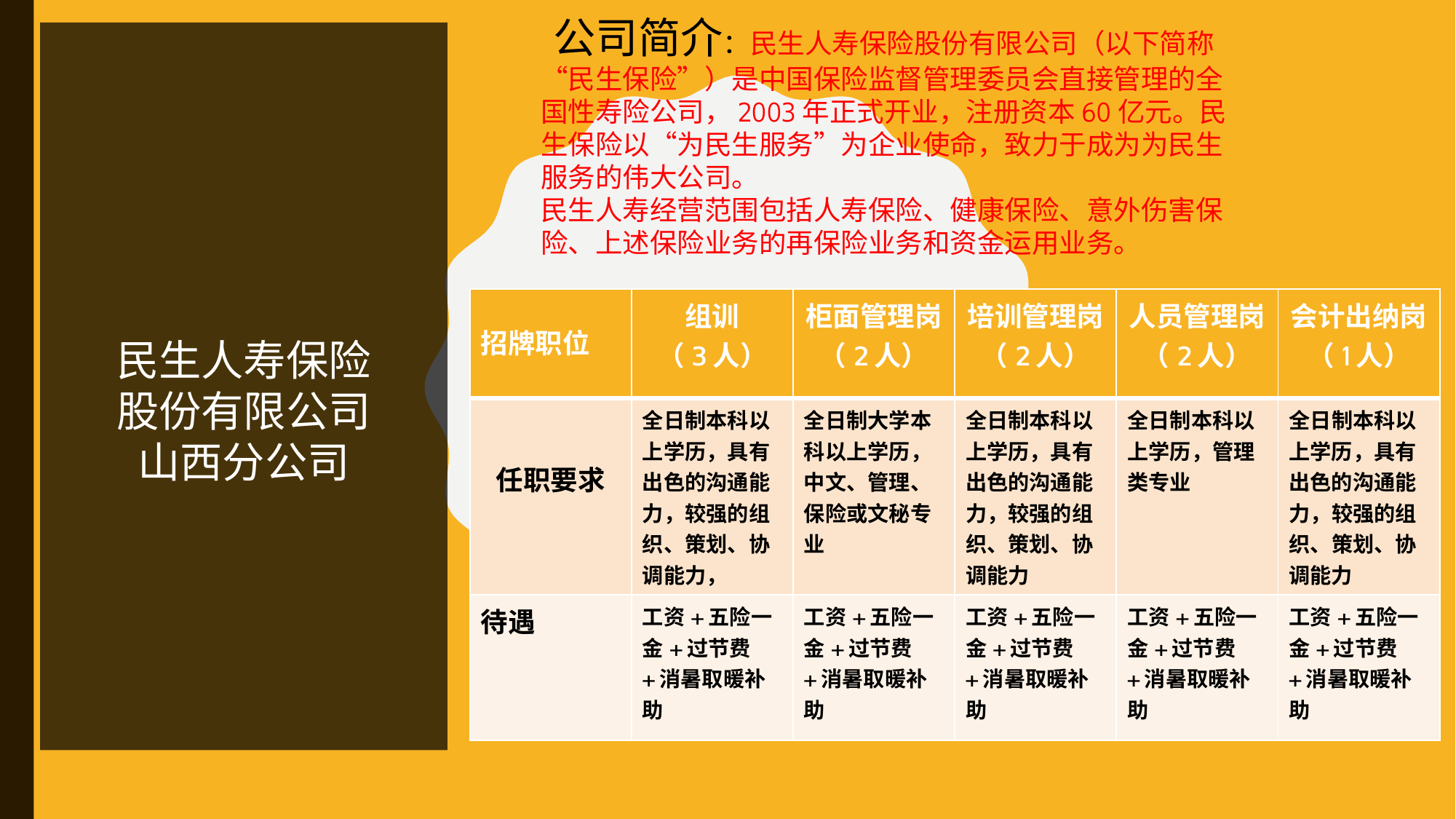

公司简介：民生人寿保险股份有限公司（以下简称“民生保险”）是中国保险监督管理委员会直接管理的全国性寿险公司，2003年正式开业，注册资本60亿元。民生保险以“为民生服务”为企业使命，致力于成为为民生服务的伟大公司。
民生人寿经营范围包括人寿保险、健康保险、意外伤害保险、上述保险业务的再保险业务和资金运用业务。

| 招牌职位 | 组训 （3人） | 柜面管理岗（2人） | 培训管理岗（2人） | 人员管理岗（2人） | 会计出纳岗（1人） |
| --- | --- | --- | --- | --- | --- |
| 任职要求 | 全日制本科以上学历，具有出色的沟通能力，较强的组织、策划、协调能力， | 全日制大学本科以上学历，中文、管理、保险或文秘专业 | 全日制本科以上学历，具有出色的沟通能力，较强的组织、策划、协调能力 | 全日制本科以上学历，管理类专业 | 全日制本科以上学历，具有出色的沟通能力，较强的组织、策划、协调能力 |
| 待遇 | 工资+五险一金+过节费+消暑取暖补助 | 工资+五险一金+过节费+消暑取暖补助 | 工资+五险一金+过节费+消暑取暖补助 | 工资+五险一金+过节费+消暑取暖补助 | 工资+五险一金+过节费+消暑取暖补助 |
民生人寿保险
股份有限公司
山西分公司